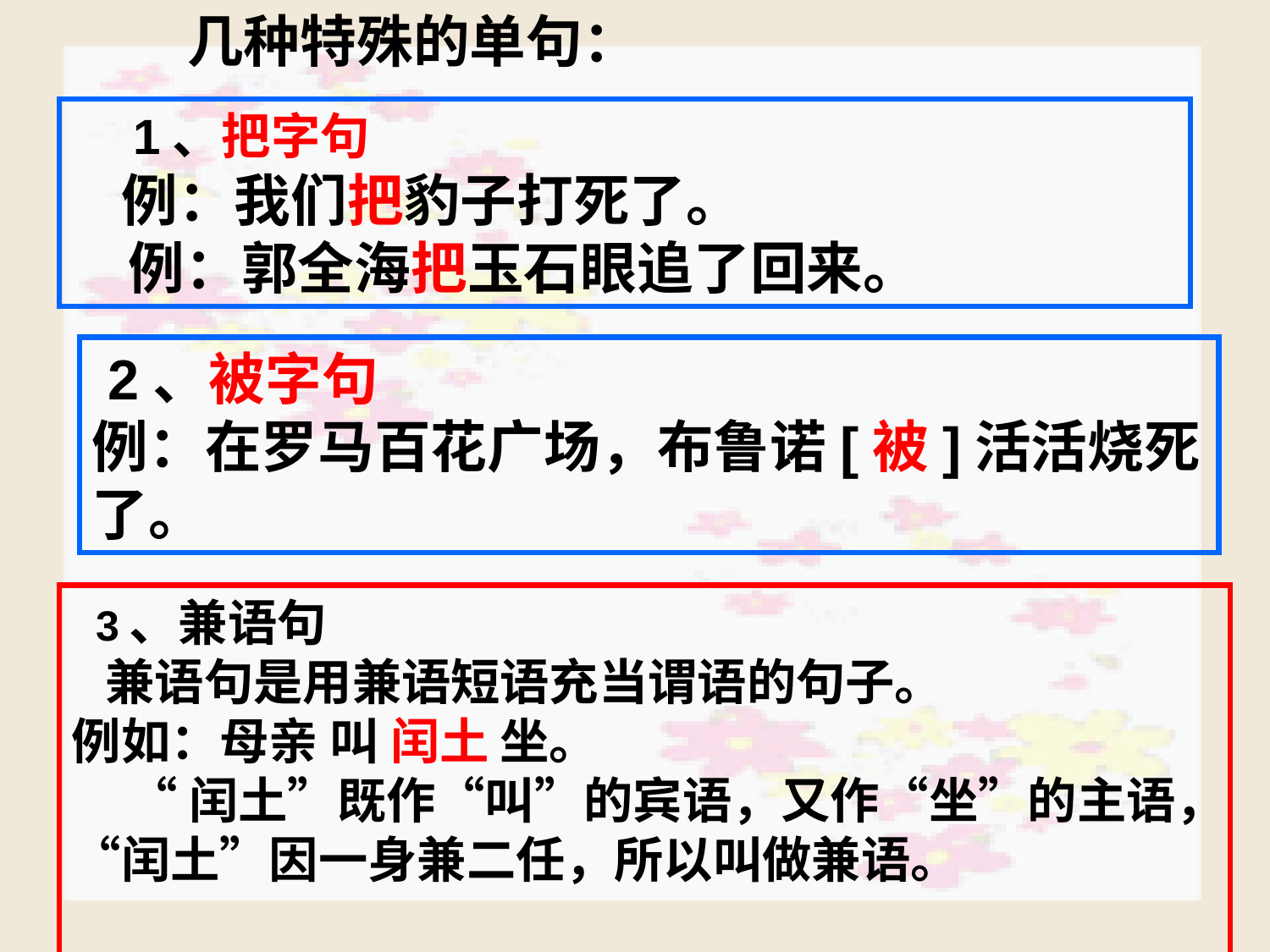

几种特殊的单句：
　1、把字句
　例：我们把豹子打死了。
　例：郭全海把玉石眼追了回来。
 2、被字句
例：在罗马百花广场，布鲁诺[被]活活烧死了。
  3、兼语句
   兼语句是用兼语短语充当谓语的句子。
例如：母亲 叫 闰土 坐。
     “闰土”既作“叫”的宾语，又作“坐”的主语，“闰土”因一身兼二任，所以叫做兼语。